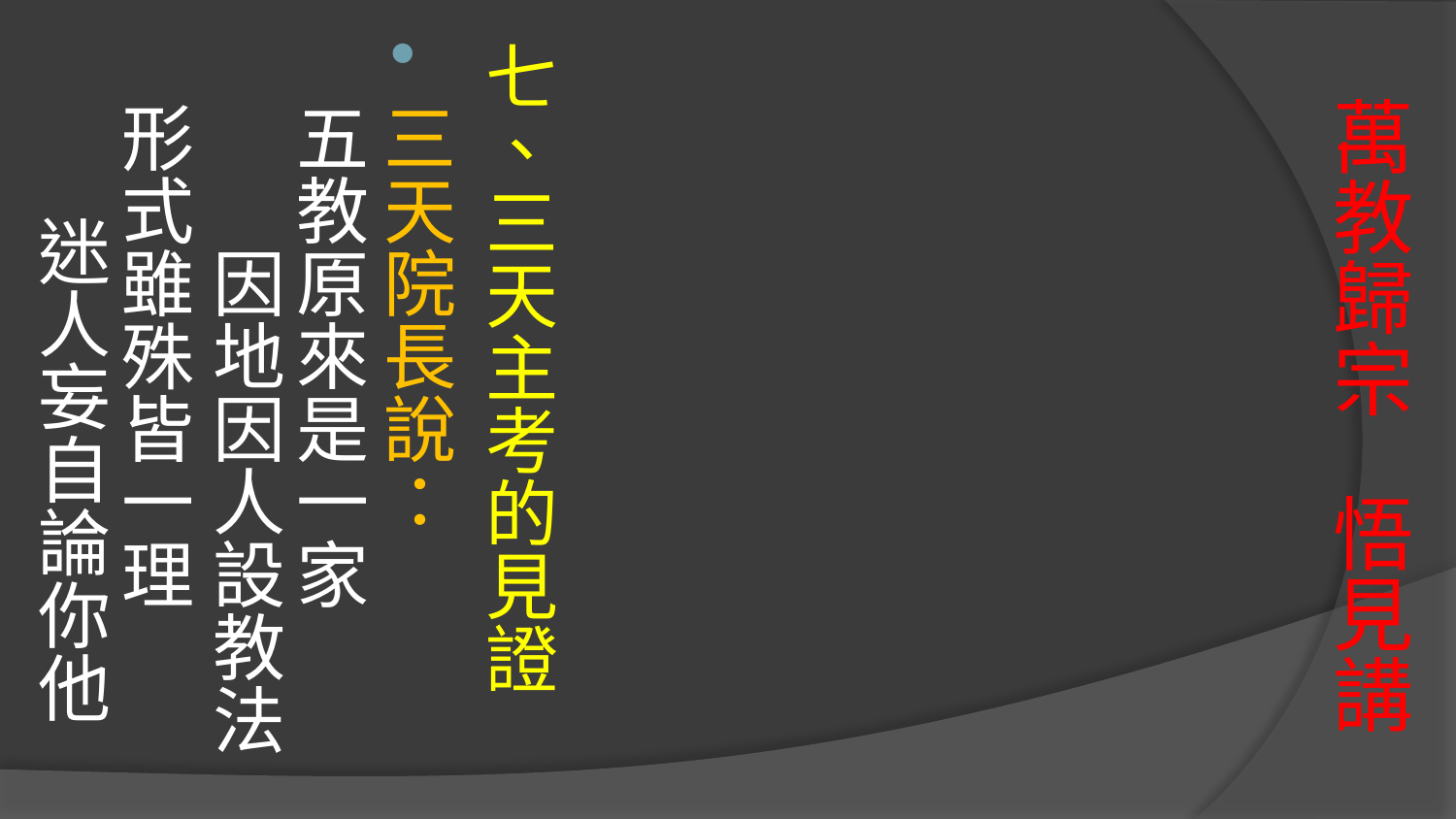

七、三天主考的見證
三天院長說： 
五教原來是一家 　               因地因人設教法
形式雖殊皆一理　              迷人妄自論你他
# 萬教歸宗    悟見講